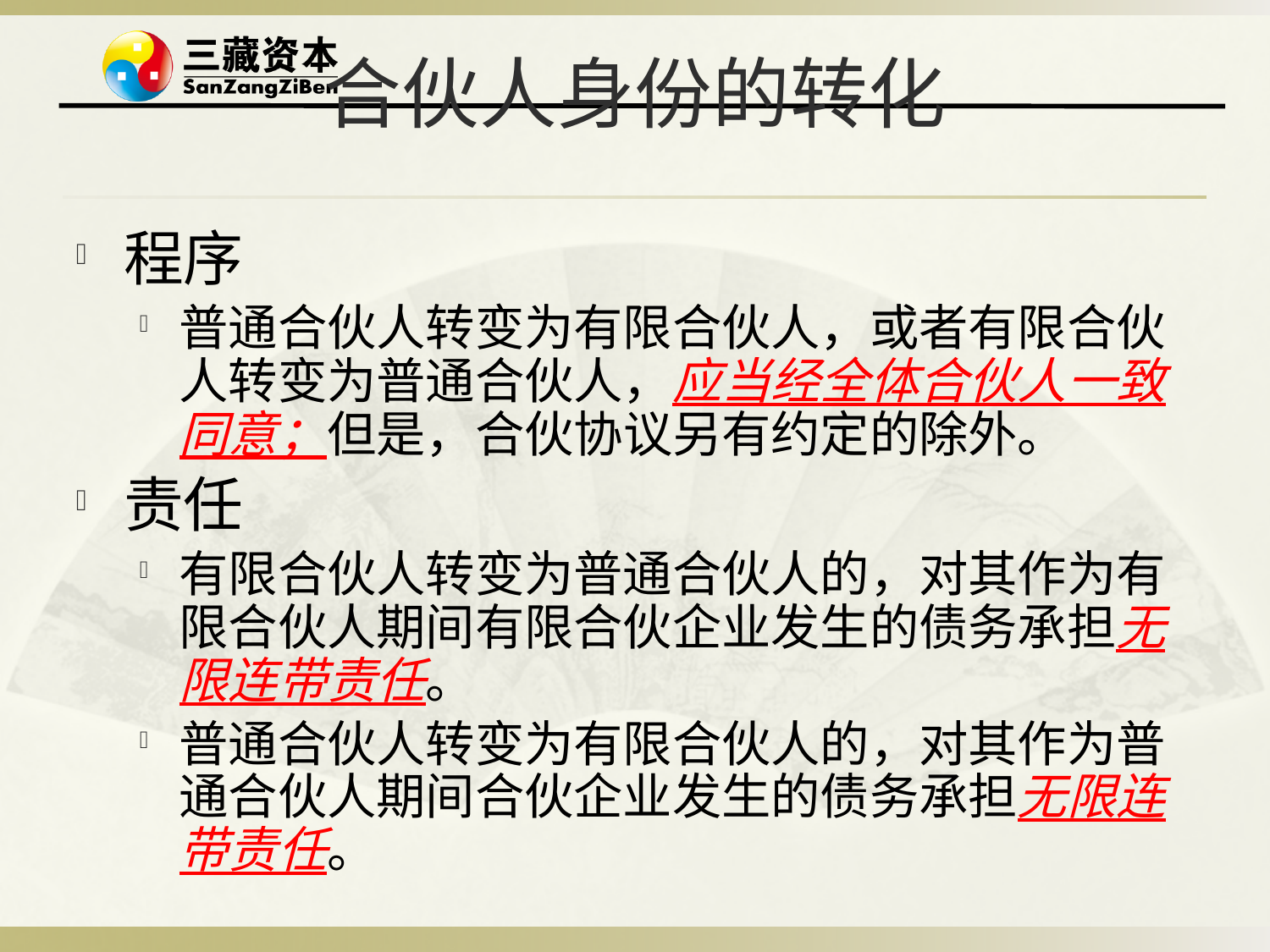

# 合伙人身份的转化
程序
普通合伙人转变为有限合伙人，或者有限合伙人转变为普通合伙人，应当经全体合伙人一致同意；但是，合伙协议另有约定的除外。
责任
有限合伙人转变为普通合伙人的，对其作为有限合伙人期间有限合伙企业发生的债务承担无限连带责任。
普通合伙人转变为有限合伙人的，对其作为普通合伙人期间合伙企业发生的债务承担无限连带责任。